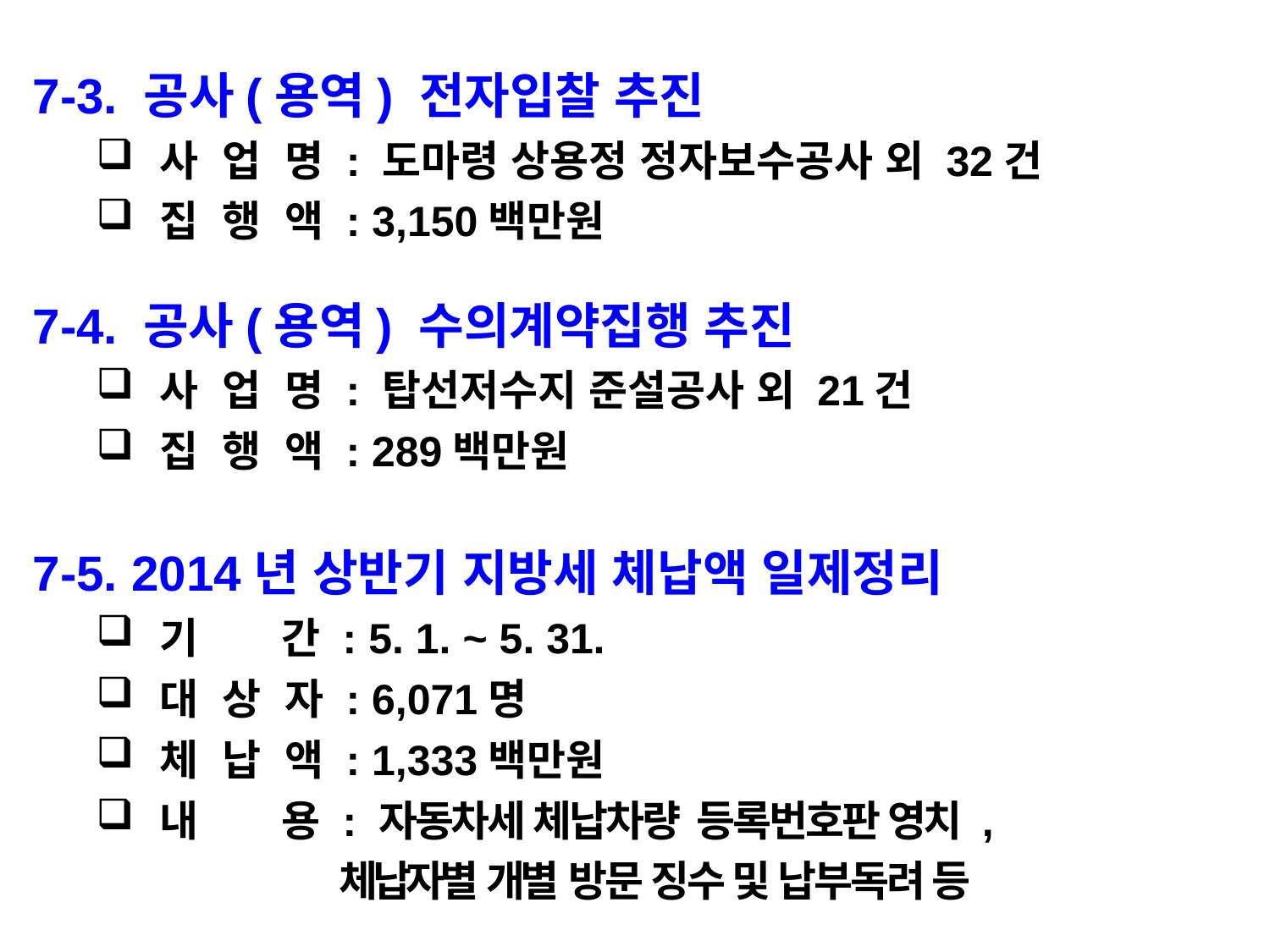

7-3. 공사(용역) 전자입찰 추진
사  업  명 : 도마령 상용정 정자보수공사 외 32건
집  행  액 : 3,150백만원
7-4. 공사(용역) 수의계약집행 추진
사  업  명 : 탑선저수지 준설공사 외 21건
집  행  액 : 289백만원
7-5. 2014년 상반기 지방세 체납액 일제정리
기       간 : 5. 1. ~ 5. 31.
대  상  자 : 6,071명
체  납  액 : 1,333백만원
내       용 : 자동차세 체납차량  등록번호판 영치 ,
                         체납자별  개별 방문 징수 및 납부독려 등